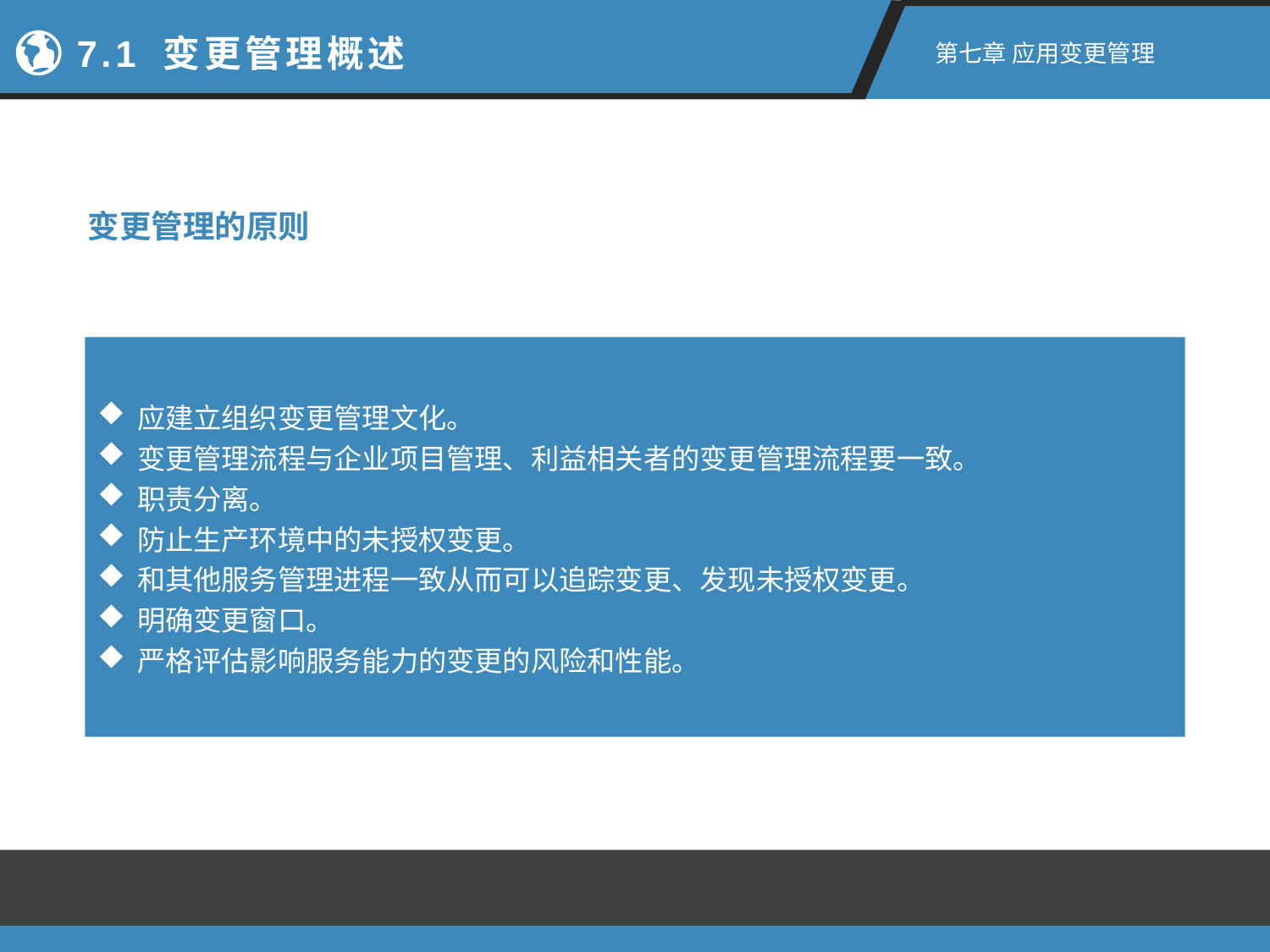

7.1 变更管理概述

第七章 应用变更管理
变更管理的原则
应建立组织变更管理文化。
变更管理流程与企业项目管理、利益相关者的变更管理流程要一致。
职责分离。
防止生产环境中的未授权变更。
和其他服务管理进程一致从而可以追踪变更、发现未授权变更。
明确变更窗口。
严格评估影响服务能力的变更的风险和性能。